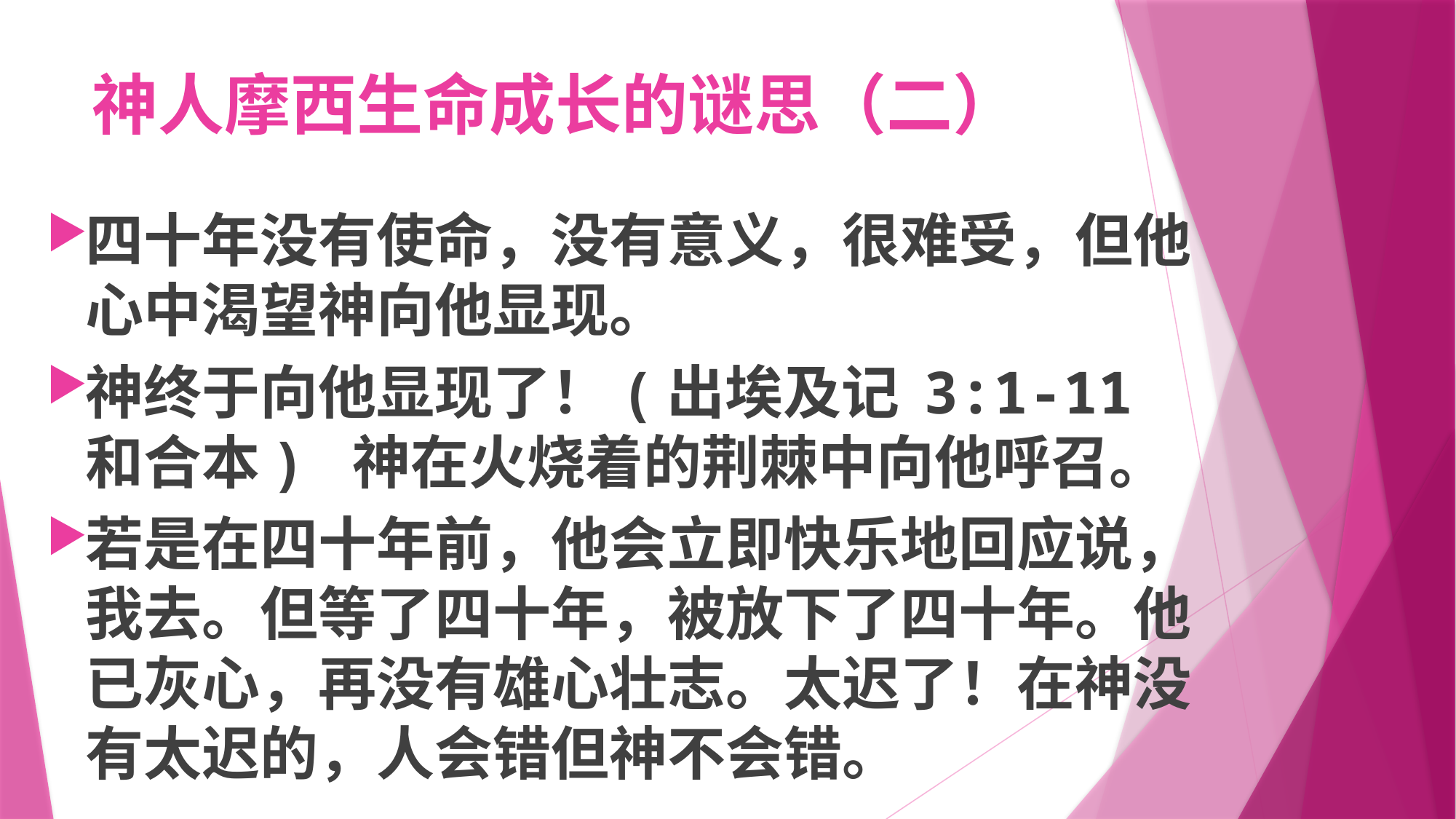

# 神人摩西生命成长的谜思（二）
四十年没有使命，没有意义，很难受，但他心中渴望神向他显现。
神终于向他显现了！(出埃及记 3:1-11 和合本) 神在火烧着的荆棘中向他呼召。
若是在四十年前，他会立即快乐地回应说，我去。但等了四十年，被放下了四十年。他已灰心，再没有雄心壮志。太迟了！在神没有太迟的，人会错但神不会错。